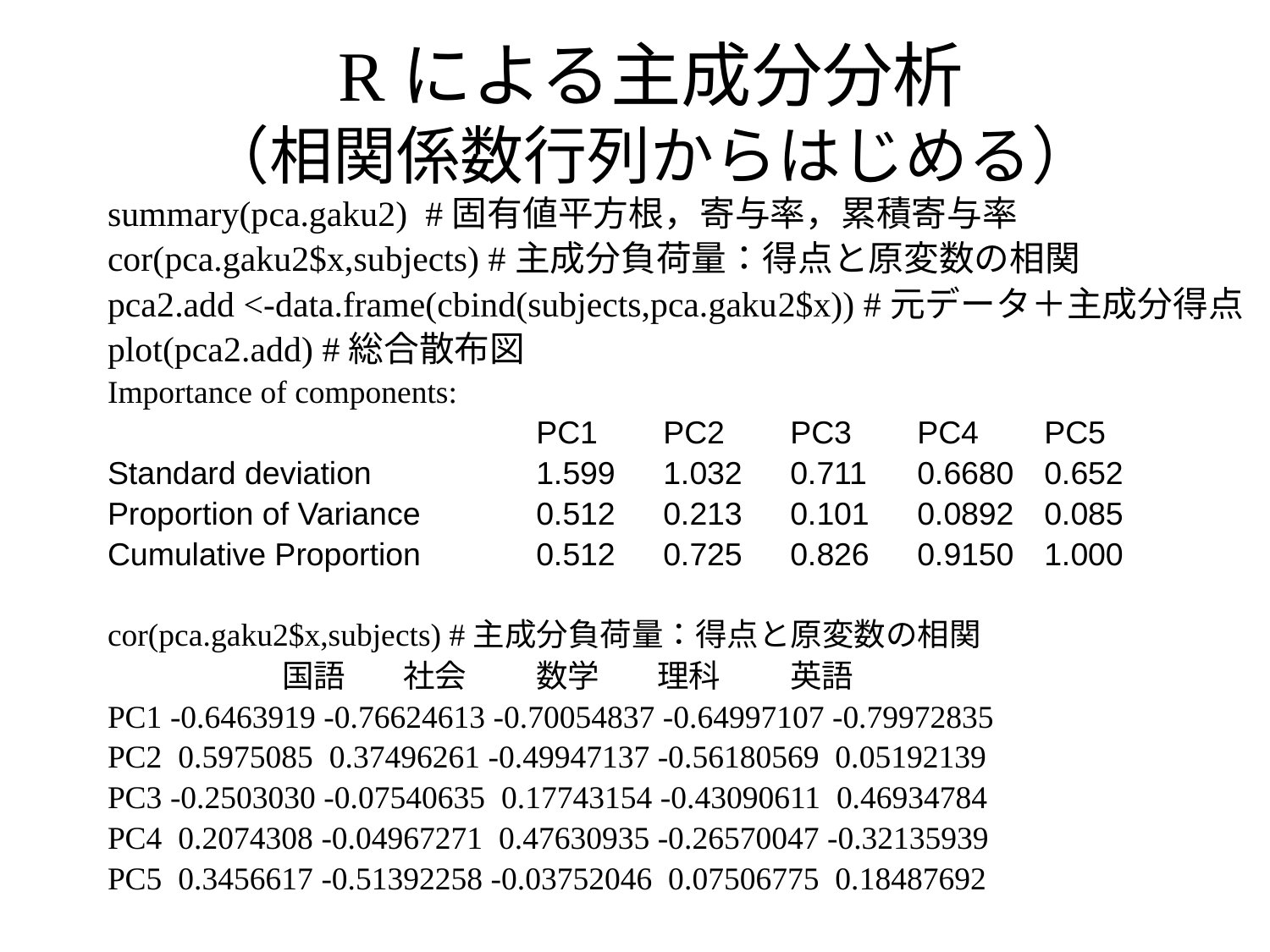

# Rによる主成分分析 （相関係数行列からはじめる）
summary(pca.gaku2)  #固有値平方根，寄与率，累積寄与率
cor(pca.gaku2$x,subjects) #主成分負荷量：得点と原変数の相関
pca2.add <-data.frame(cbind(subjects,pca.gaku2$x)) #元データ＋主成分得点
plot(pca2.add) #総合散布図
Importance of components:
                          	　	PC1   	PC2   	PC3   	PC4   	PC5
Standard deviation     	1.599 	1.032 	0.711 	0.6680 	0.652
Proportion of Variance 	0.512 	0.213 	0.101 	0.0892 	0.085
Cumulative Proportion  	0.512 	0.725 	0.826 	0.9150 	1.000

cor(pca.gaku2$x,subjects) #主成分負荷量：得点と原変数の相関
 		国語        社会        	数学        理科       	英語
PC1 -0.6463919 -0.76624613 -0.70054837 -0.64997107 -0.79972835
PC2  0.5975085  0.37496261 -0.49947137 -0.56180569  0.05192139
PC3 -0.2503030 -0.07540635  0.17743154 -0.43090611  0.46934784
PC4  0.2074308 -0.04967271  0.47630935 -0.26570047 -0.32135939
PC5  0.3456617 -0.51392258 -0.03752046  0.07506775  0.18487692